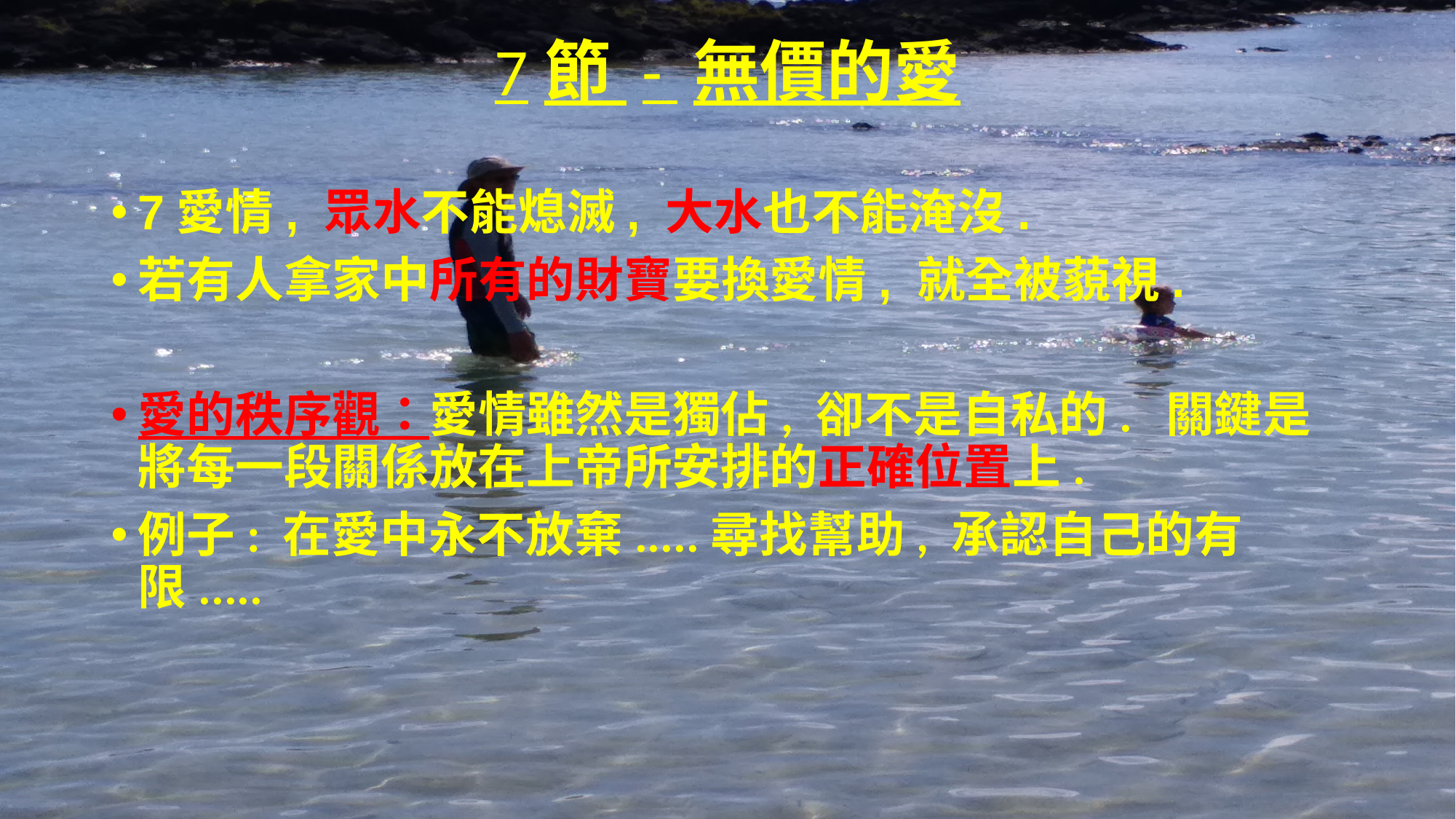

# 7節 - 無價的愛
7愛情, 眾水不能熄滅, 大水也不能淹沒.
若有人拿家中所有的財寶要換愛情, 就全被藐視.

愛的秩序觀：愛情雖然是獨佔, 卻不是自私的.  關鍵是將每一段關係放在上帝所安排的正確位置上.
例子: 在愛中永不放棄.....尋找幫助, 承認自己的有限.....